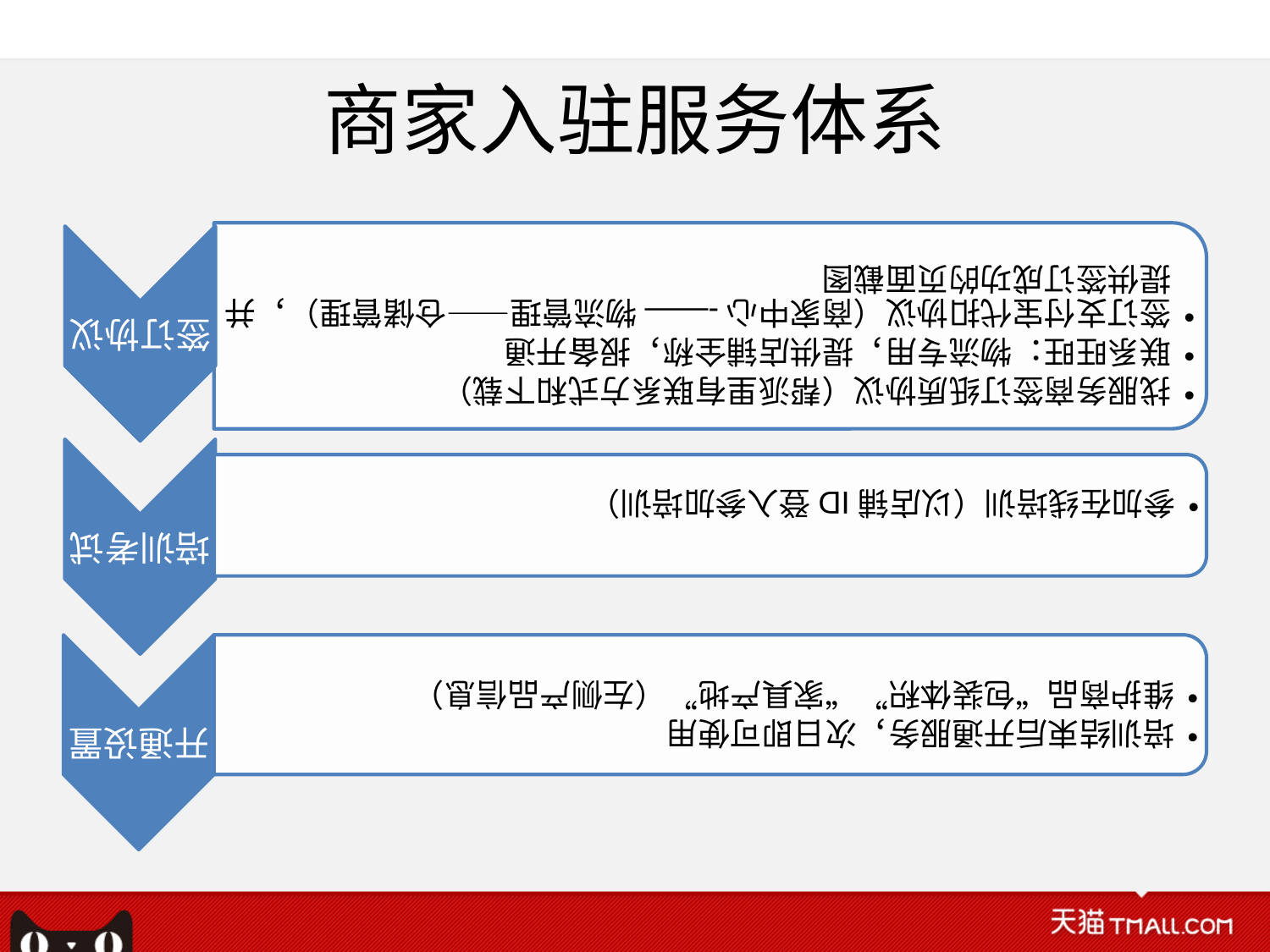

# 商家入驻服务体系
培训考试
找服务商签订纸质协议（帮派里有联系方式和下载）
联系旺旺：物流专用，提供店铺全称，报备开通
签订支付宝代扣协议（商家中心-——物流管理——仓储管理），并提供签订成功的页面截图
签订协议

参加在线培训（以店铺ID登入参加培训）
开通设置
培训结束后开通服务，次日即可使用
维护商品“包装体积”“家具产地”（左侧产品信息）